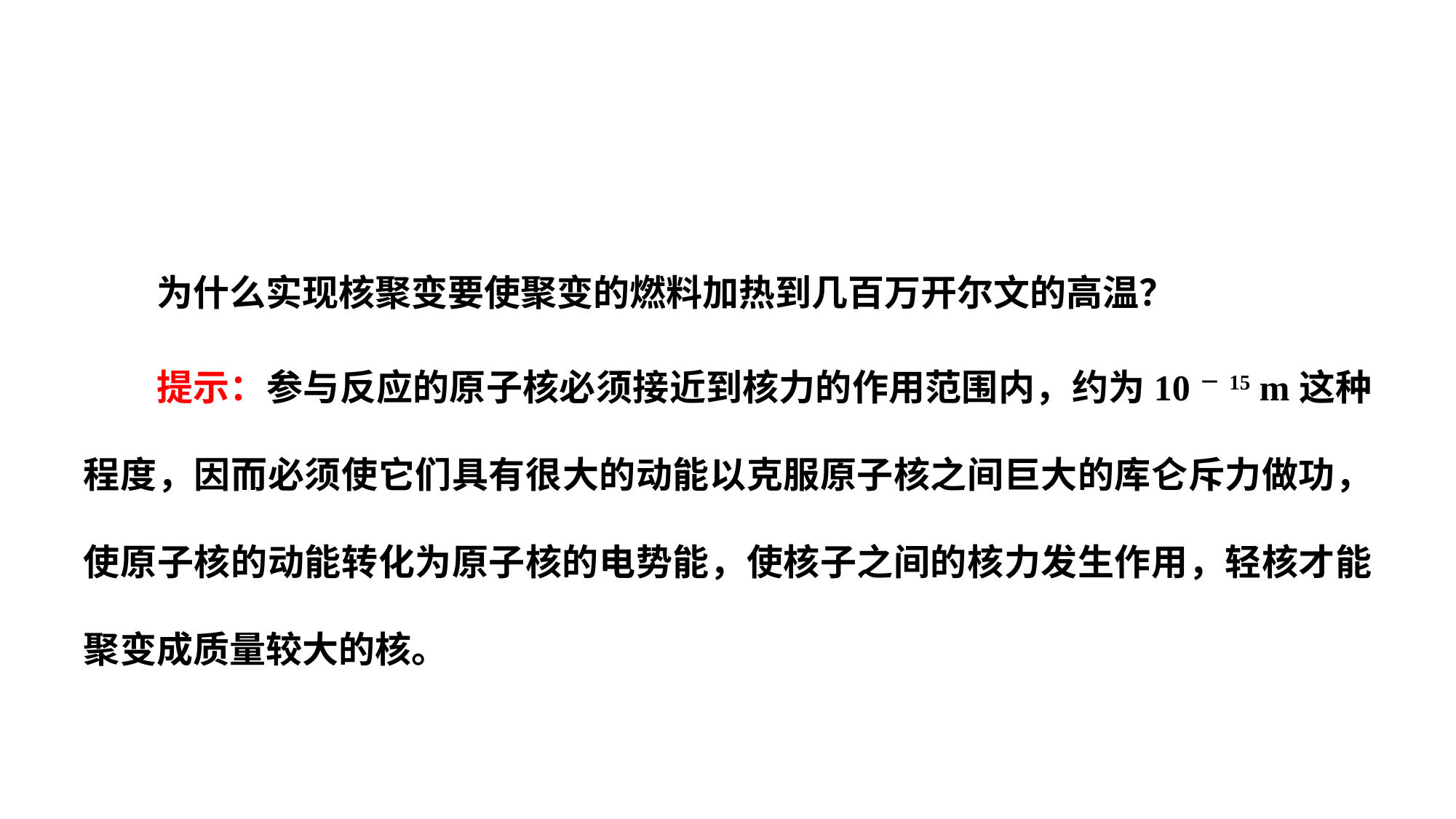

为什么实现核聚变要使聚变的燃料加热到几百万开尔文的高温？
提示：参与反应的原子核必须接近到核力的作用范围内，约为10－15 m这种程度，因而必须使它们具有很大的动能以克服原子核之间巨大的库仑斥力做功，使原子核的动能转化为原子核的电势能，使核子之间的核力发生作用，轻核才能聚变成质量较大的核。